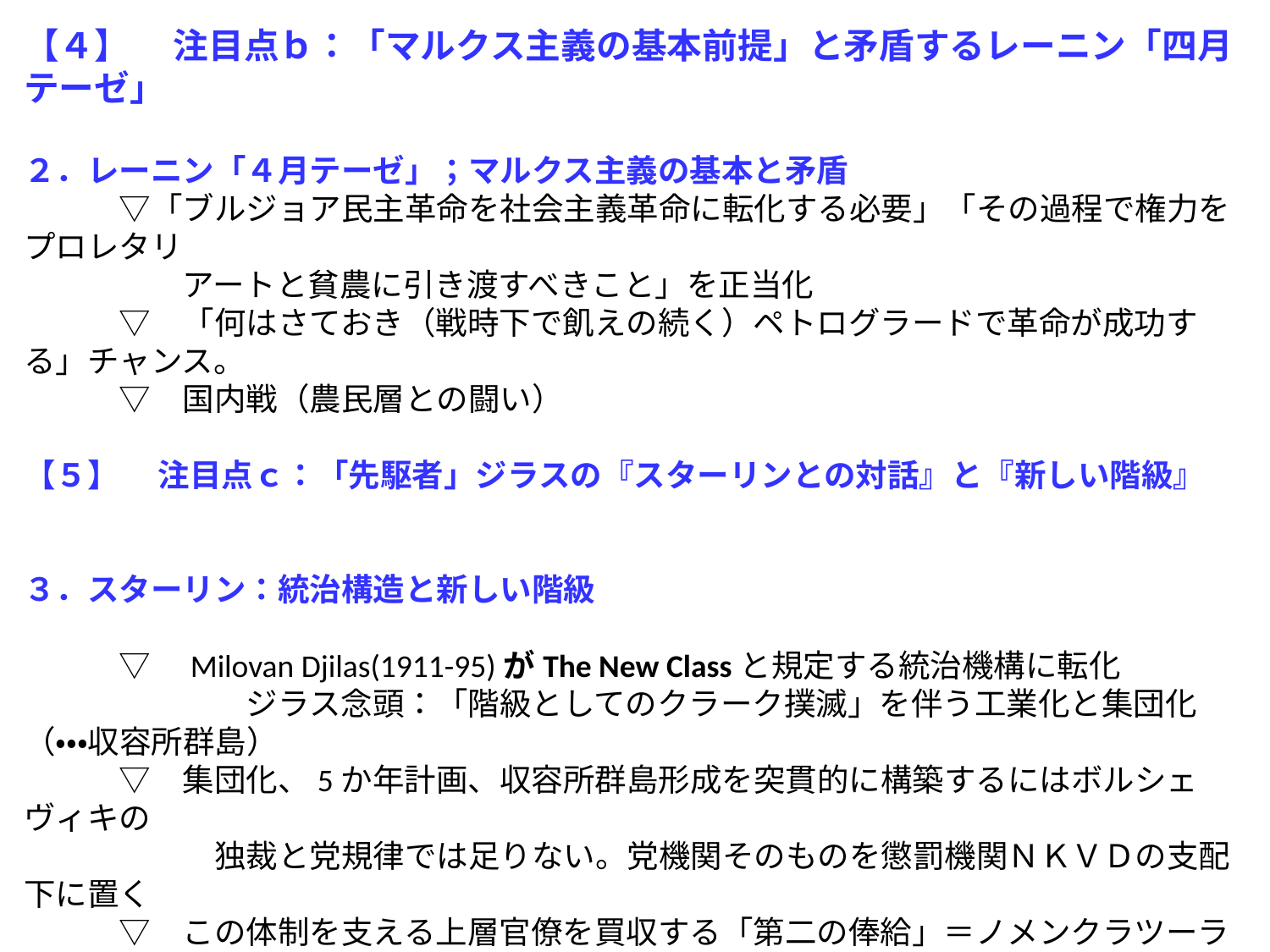

【４】 　注目点ｂ：「マルクス主義の基本前提」と矛盾するレーニン「四月テーゼ」

２．レーニン「４月テーゼ」；マルクス主義の基本と矛盾
　　　▽「ブルジョア民主革命を社会主義革命に転化する必要」「その過程で権力をプロレタリ
　　　　　アートと貧農に引き渡すべきこと」を正当化
　　　▽　「何はさておき（戦時下で飢えの続く）ペトログラードで革命が成功する」チャンス。
　　　▽　国内戦（農民層との闘い）

【５】 　注目点ｃ：「先駆者」ジラスの『スターリンとの対話』と『新しい階級』

３．スターリン：統治構造と新しい階級

　　　▽　Milovan Djilas(1911-95)がThe New Classと規定する統治機構に転化
　　　　　　　ジラス念頭：「階級としてのクラーク撲滅」を伴う工業化と集団化（・・・収容所群島）
　　　▽　集団化、5か年計画、収容所群島形成を突貫的に構築するにはボルシェヴィキの
　　　　　　独裁と党規律では足りない。党機関そのものを懲罰機関ＮＫＶＤの支配下に置く
　　　▽　この体制を支える上層官僚を買収する「第二の俸給」＝ノメンクラツーラ一覧形成

４．ゴルバチョフ：
　　　▽　チェルノブイリの致命的惨事（輸出資源石油温存・原発[電力･都市暖房]）
　　　▽　二月革命来の民主的政治改革＝多党競争制選挙
　　　▽　バルト以外にも完全独立・分離主義　エリツィン主導の密約